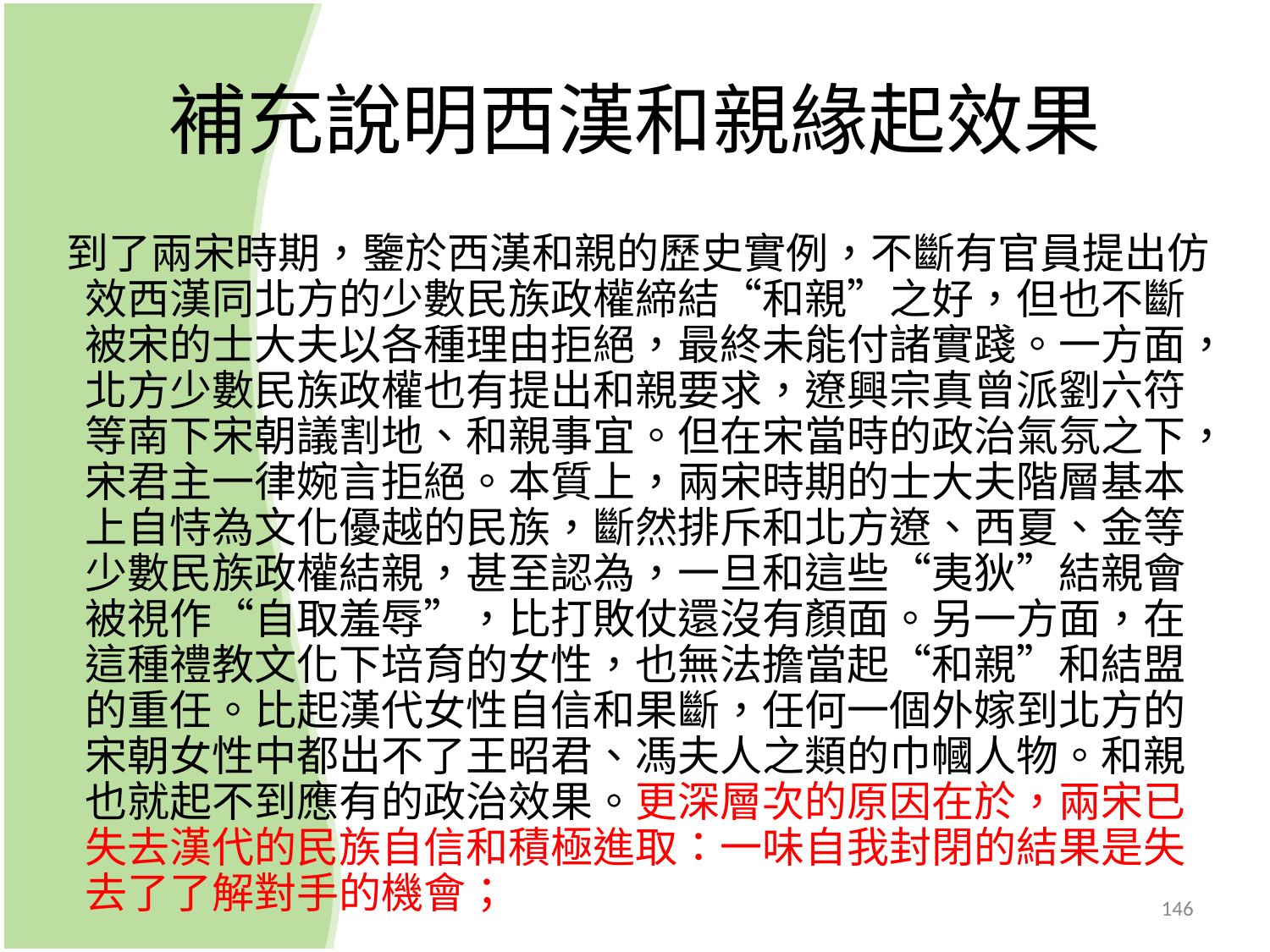

# 補充說明西漢和親緣起效果
  到了兩宋時期，鑒於西漢和親的歷史實例，不斷有官員提出仿效西漢同北方的少數民族政權締結“和親”之好，但也不斷被宋的士大夫以各種理由拒絕，最終未能付諸實踐。一方面，北方少數民族政權也有提出和親要求，遼興宗真曾派劉六符等南下宋朝議割地、和親事宜。但在宋當時的政治氣氛之下，宋君主一律婉言拒絕。本質上，兩宋時期的士大夫階層基本上自恃為文化優越的民族，斷然排斥和北方遼、西夏、金等少數民族政權結親，甚至認為，一旦和這些“夷狄”結親會被視作“自取羞辱”，比打敗仗還沒有顏面。另一方面，在這種禮教文化下培育的女性，也無法擔當起“和親”和結盟的重任。比起漢代女性自信和果斷，任何一個外嫁到北方的宋朝女性中都出不了王昭君、馮夫人之類的巾幗人物。和親也就起不到應有的政治效果。更深層次的原因在於，兩宋已失去漢代的民族自信和積極進取：一味自我封閉的結果是失去了了解對手的機會；
146